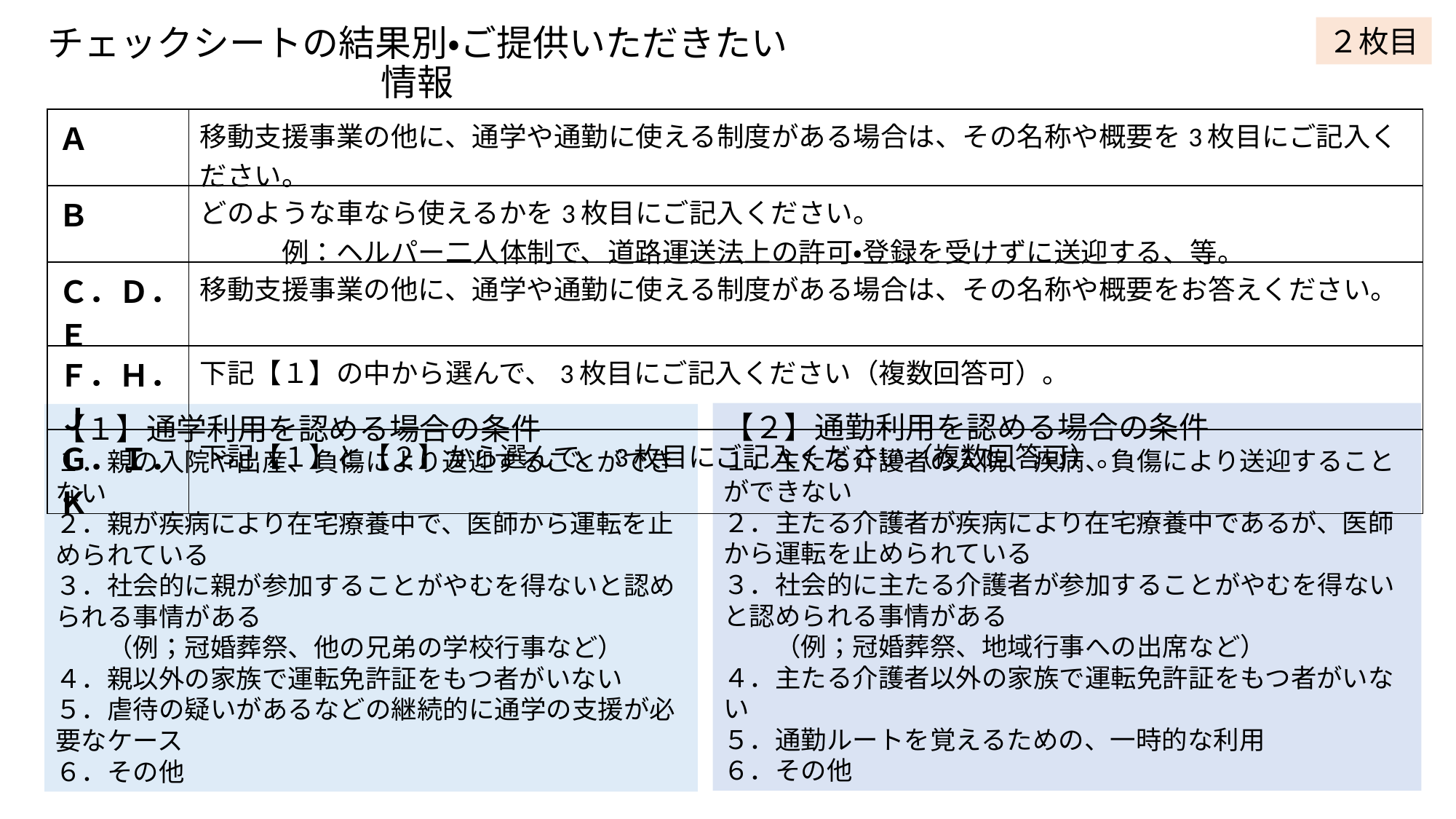

２枚目
チェックシートの結果別・ご提供いただきたい情報
| Ａ | 移動支援事業の他に、通学や通勤に使える制度がある場合は、その名称や概要を3枚目にご記入ください。 |
| --- | --- |
| Ｂ | どのような車なら使えるかを3枚目にご記入ください。 　　　例：ヘルパー二人体制で、道路運送法上の許可・登録を受けずに送迎する、等。 |
| Ｃ．Ｄ．Ｅ | 移動支援事業の他に、通学や通勤に使える制度がある場合は、その名称や概要をお答えください。 |
| Ｆ．Ｈ．Ｊ | 下記【１】の中から選んで、3枚目にご記入ください（複数回答可）。 |
| Ｇ．Ｉ．Ｋ | 下記【１】と【２】から選んで、3枚目にご記入ください（複数回答可）。 |
【２】通勤利用を認める場合の条件
１．主たる介護者の入院、疾病、負傷により送迎することができない
２．主たる介護者が疾病により在宅療養中であるが、医師から運転を止められている
３．社会的に主たる介護者が参加することがやむを得ないと認められる事情がある
　　（例；冠婚葬祭、地域行事への出席など）
４．主たる介護者以外の家族で運転免許証をもつ者がいない
５．通勤ルートを覚えるための、一時的な利用
６．その他
【１】通学利用を認める場合の条件
１．親の入院や出産、負傷により送迎することができない
２．親が疾病により在宅療養中で、医師から運転を止められている
３．社会的に親が参加することがやむを得ないと認められる事情がある
　　（例；冠婚葬祭、他の兄弟の学校行事など）
４．親以外の家族で運転免許証をもつ者がいない
５．虐待の疑いがあるなどの継続的に通学の支援が必要なケース
６．その他